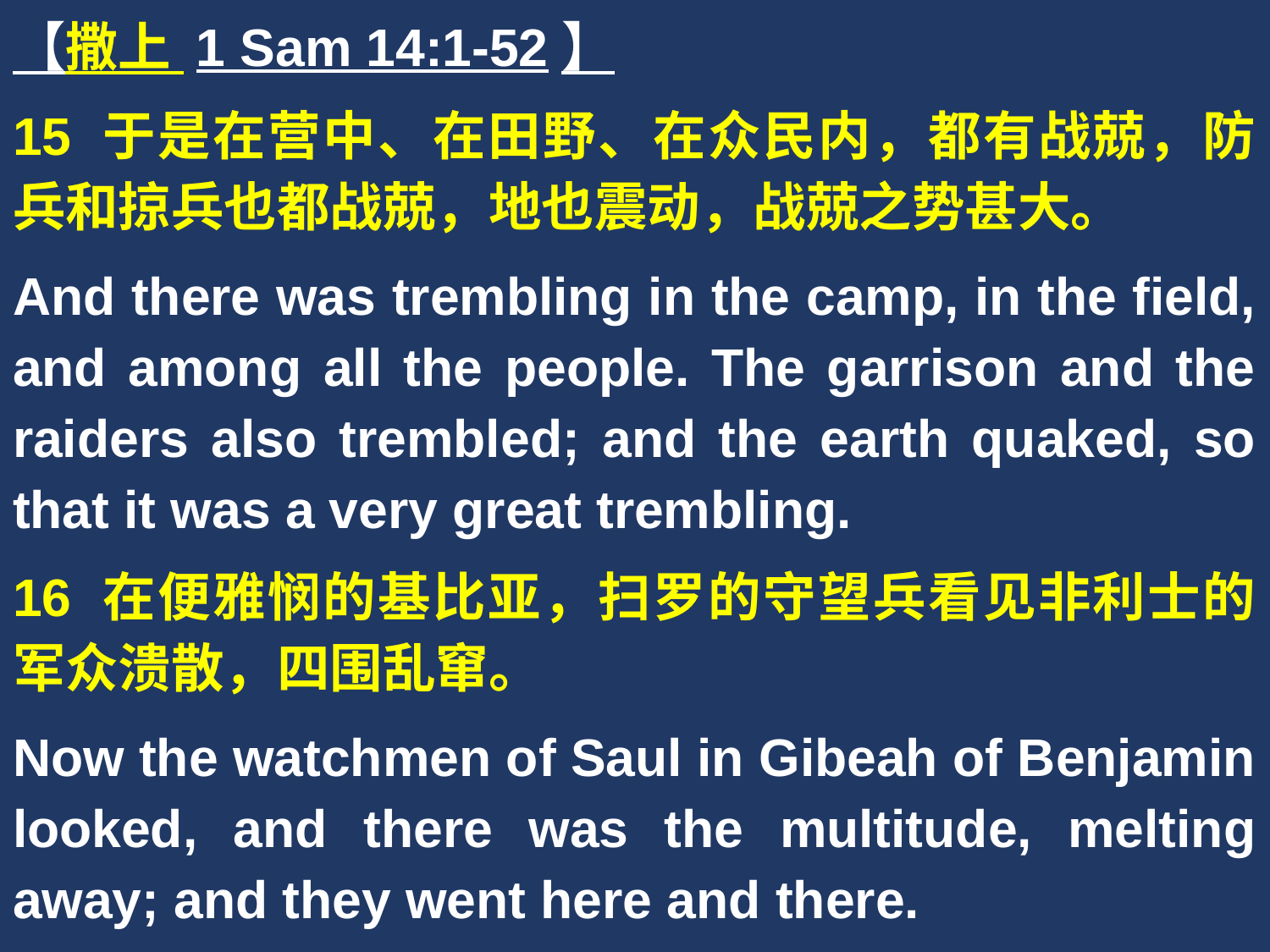

【撒上 1 Sam 14:1-52】
15 于是在营中、在田野、在众民内，都有战兢，防兵和掠兵也都战兢，地也震动，战兢之势甚大。
And there was trembling in the camp, in the field, and among all the people. The garrison and the raiders also trembled; and the earth quaked, so that it was a very great trembling.
16 在便雅悯的基比亚，扫罗的守望兵看见非利士的军众溃散，四围乱窜。
Now the watchmen of Saul in Gibeah of Benjamin looked, and there was the multitude, melting away; and they went here and there.